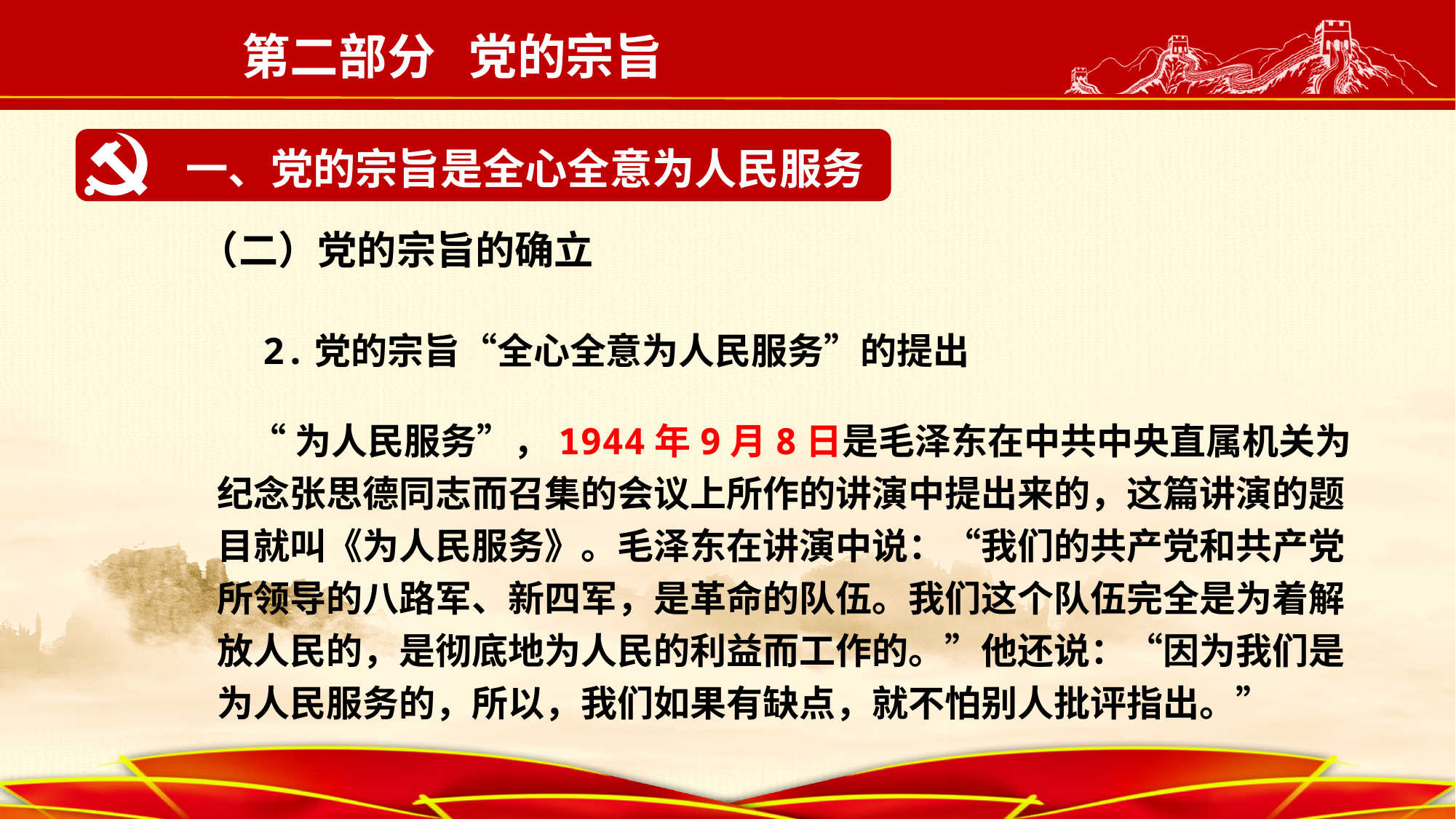

第二部分   党的宗旨

一、党的宗旨是全心全意为人民服务
（二）党的宗旨的确立
2.党的宗旨“全心全意为人民服务”的提出
    “为人民服务”，1944年9月8日是毛泽东在中共中央直属机关为纪念张思德同志而召集的会议上所作的讲演中提出来的，这篇讲演的题目就叫《为人民服务》。毛泽东在讲演中说：“我们的共产党和共产党所领导的八路军、新四军，是革命的队伍。我们这个队伍完全是为着解放人民的，是彻底地为人民的利益而工作的。”他还说：“因为我们是为人民服务的，所以，我们如果有缺点，就不怕别人批评指出。”